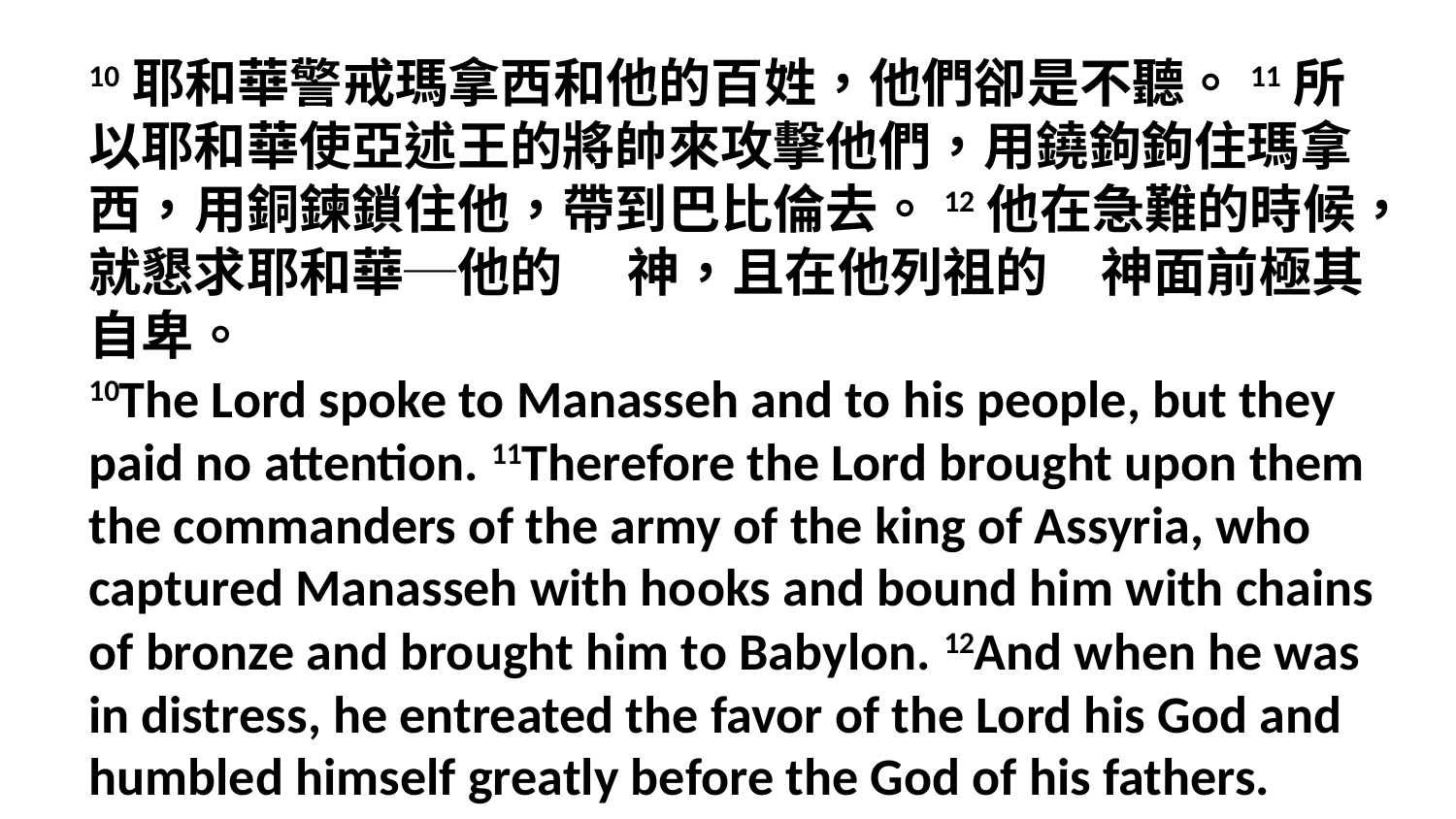

10耶和華警戒瑪拿西和他的百姓，他們卻是不聽。11所以耶和華使亞述王的將帥來攻擊他們，用鐃鉤鉤住瑪拿西，用銅鍊鎖住他，帶到巴比倫去。12他在急難的時候，就懇求耶和華─他的　 神，且在他列祖的　神面前極其自卑。
10The Lord spoke to Manasseh and to his people, but they paid no attention. 11Therefore the Lord brought upon them the commanders of the army of the king of Assyria, who captured Manasseh with hooks and bound him with chains of bronze and brought him to Babylon. 12And when he was in distress, he entreated the favor of the Lord his God and humbled himself greatly before the God of his fathers.